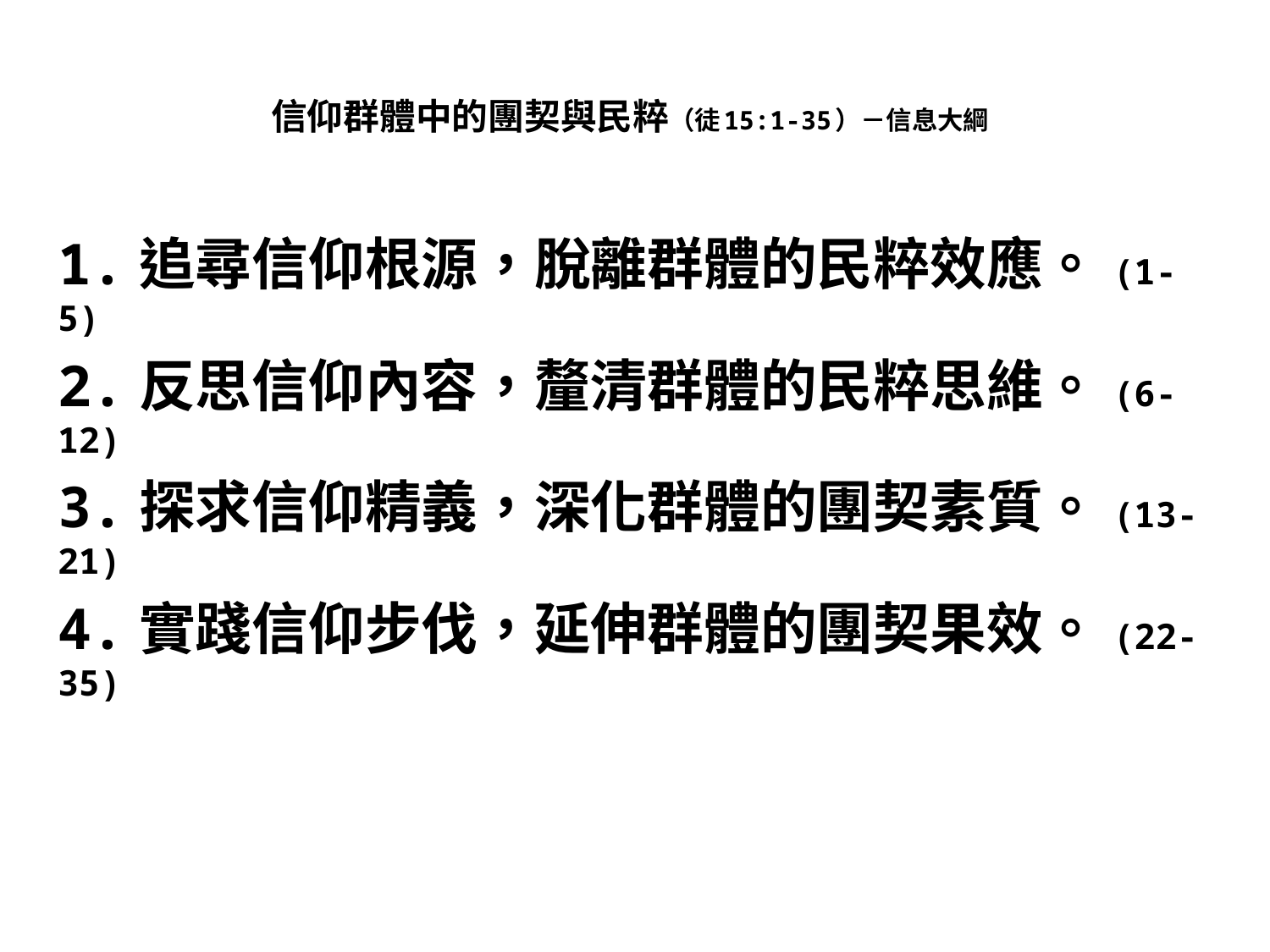

# 信仰群體中的團契與民粹（徒15:1-35）－信息大綱
1.追尋信仰根源，脫離群體的民粹效應。(1-5)
2.反思信仰內容，釐清群體的民粹思維。(6-12)
3.探求信仰精義，深化群體的團契素質。(13-21)
4.實踐信仰步伐，延伸群體的團契果效。(22-35)